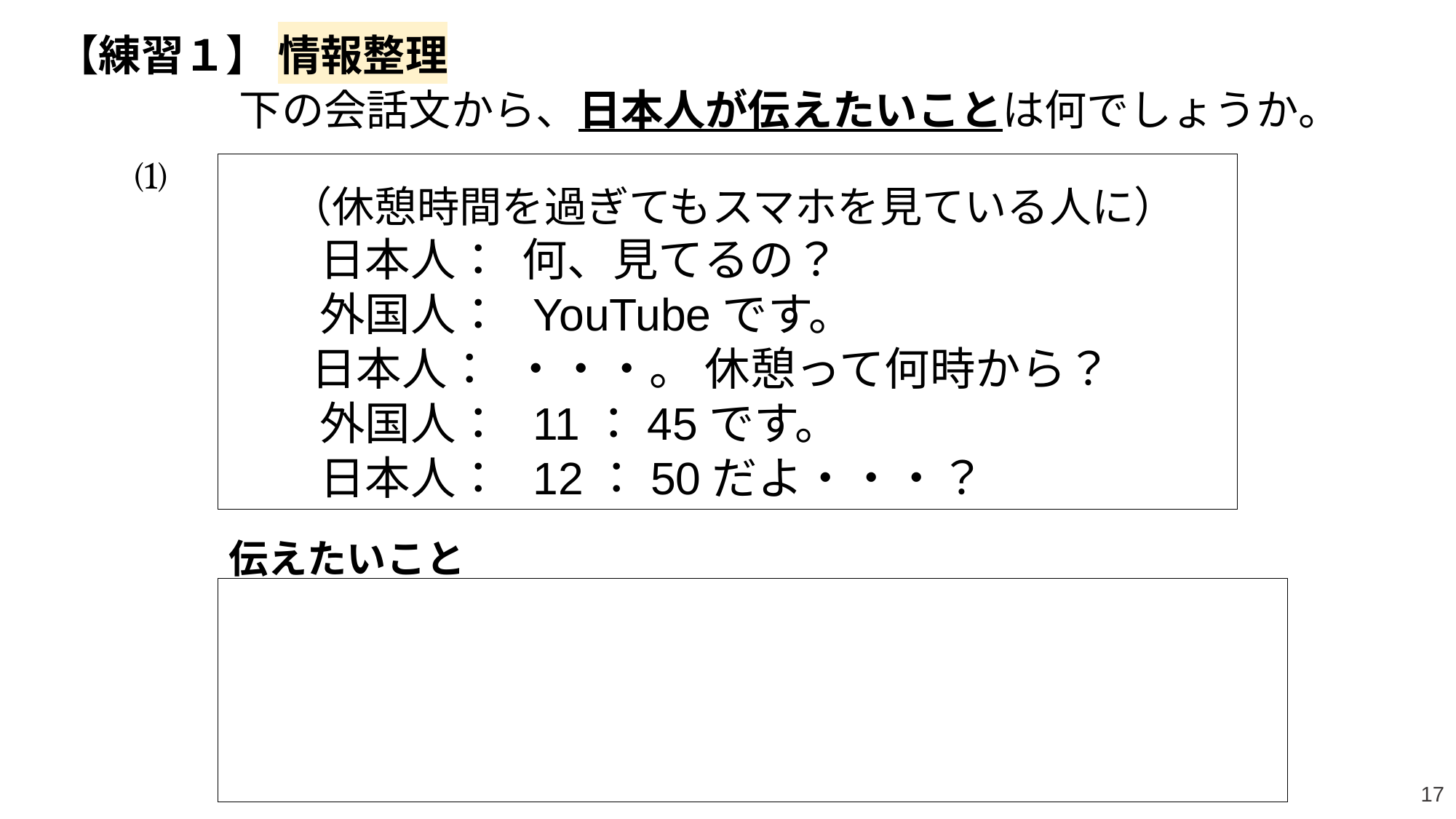

# 【練習１】 情報整理 　　　　　下の会話文から、日本人が伝えたいことは何でしょうか。
⑴

　  （休憩時間を過ぎてもスマホを見ている人に）
　　日本人：  何、見てるの？
　　外国人：  YouTubeです。
       日本人：  ・・・。 休憩って何時から？
　　外国人：  11：45です。
　　日本人：  12：50だよ・・・？

伝えたいこと

17